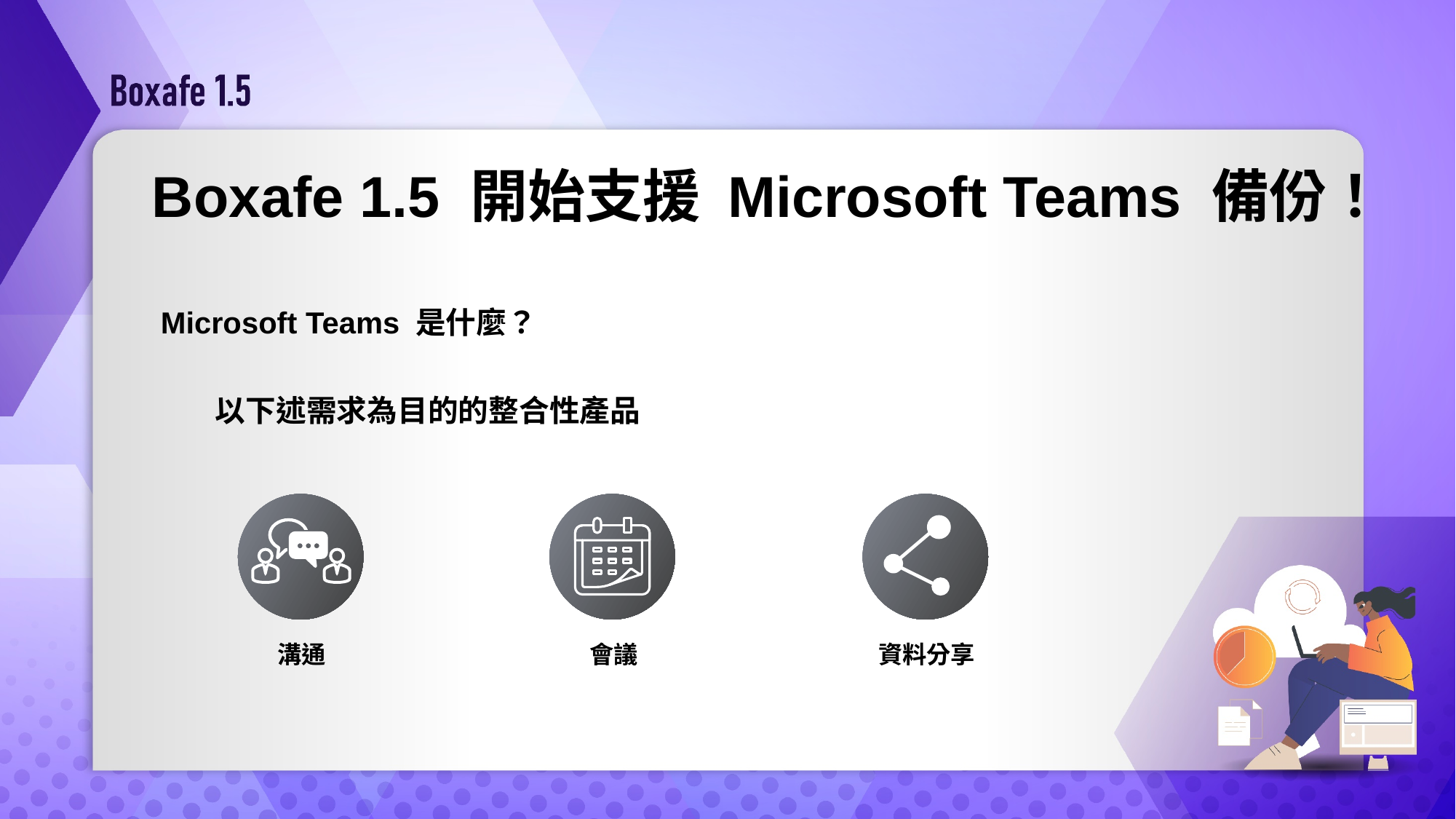

# Boxafe 1.5 開始支援 Microsoft Teams 備份！
Microsoft Teams 是什麼？

以下述需求為目的的整合性產品

溝通
會議
資料分享